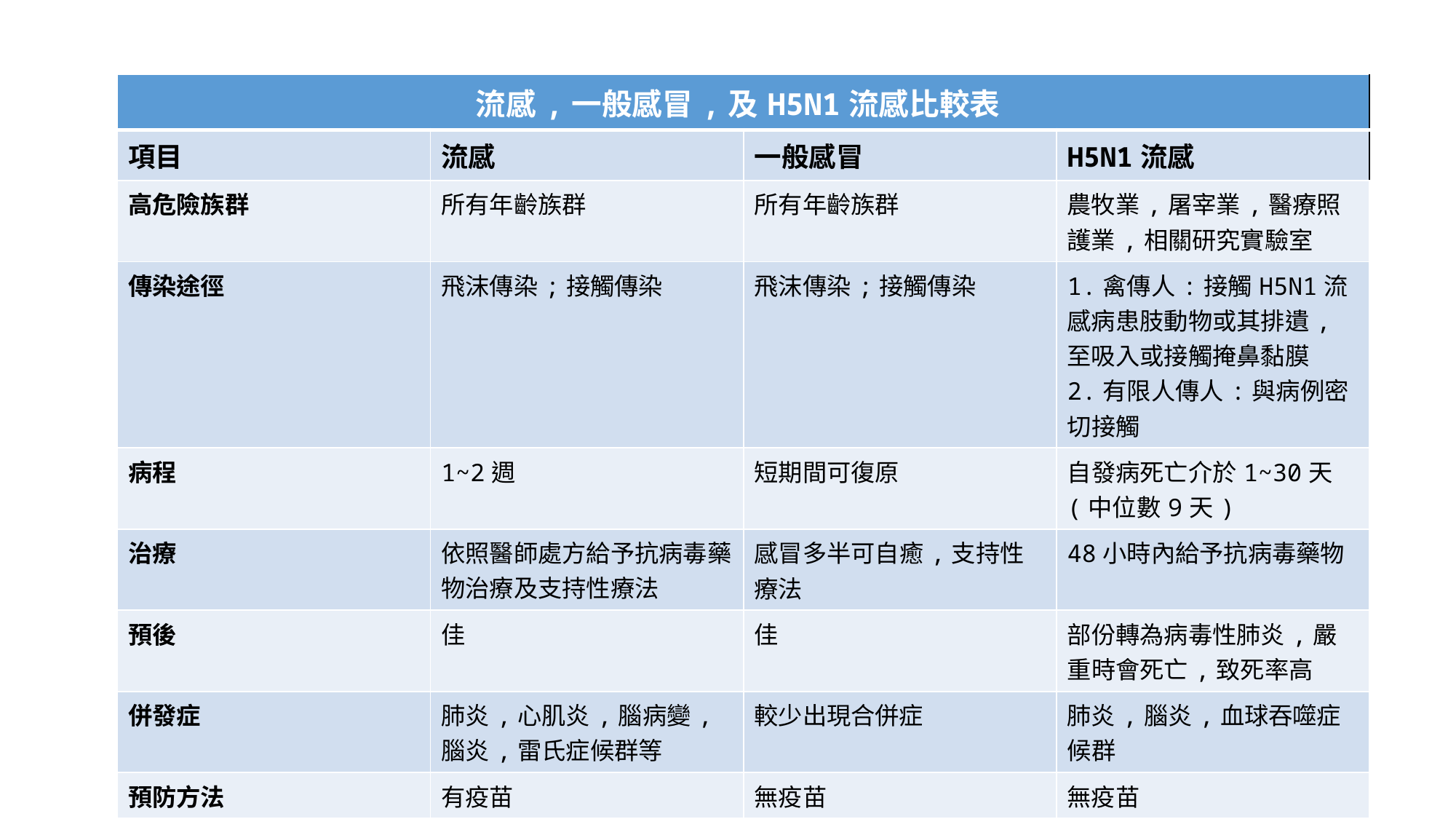

| 流感,一般感冒,及H5N1流感比較表 |  |  |  |
| --- | --- | --- | --- |
| 項目 | 流感 | 一般感冒 | H5N1流感 |
| 高危險族群 | 所有年齡族群 | 所有年齡族群 | 農牧業,屠宰業,醫療照護業,相關研究實驗室 |
| 傳染途徑 | 飛沫傳染;接觸傳染 | 飛沫傳染;接觸傳染 | 1.禽傳人:接觸H5N1流感病患肢動物或其排遺,至吸入或接觸掩鼻黏膜 2.有限人傳人:與病例密切接觸 |
| 病程 | 1~2週 | 短期間可復原 | 自發病死亡介於1~30天(中位數9天) |
| 治療 | 依照醫師處方給予抗病毒藥物治療及支持性療法 | 感冒多半可自癒,支持性療法 | 48小時內給予抗病毒藥物 |
| 預後 | 佳 | 佳 | 部份轉為病毒性肺炎,嚴重時會死亡,致死率高 |
| 併發症 | 肺炎,心肌炎,腦病變,腦炎,雷氏症候群等 | 較少出現合併症 | 肺炎,腦炎,血球吞噬症候群 |
| 預防方法 | 有疫苗 | 無疫苗 | 無疫苗 |